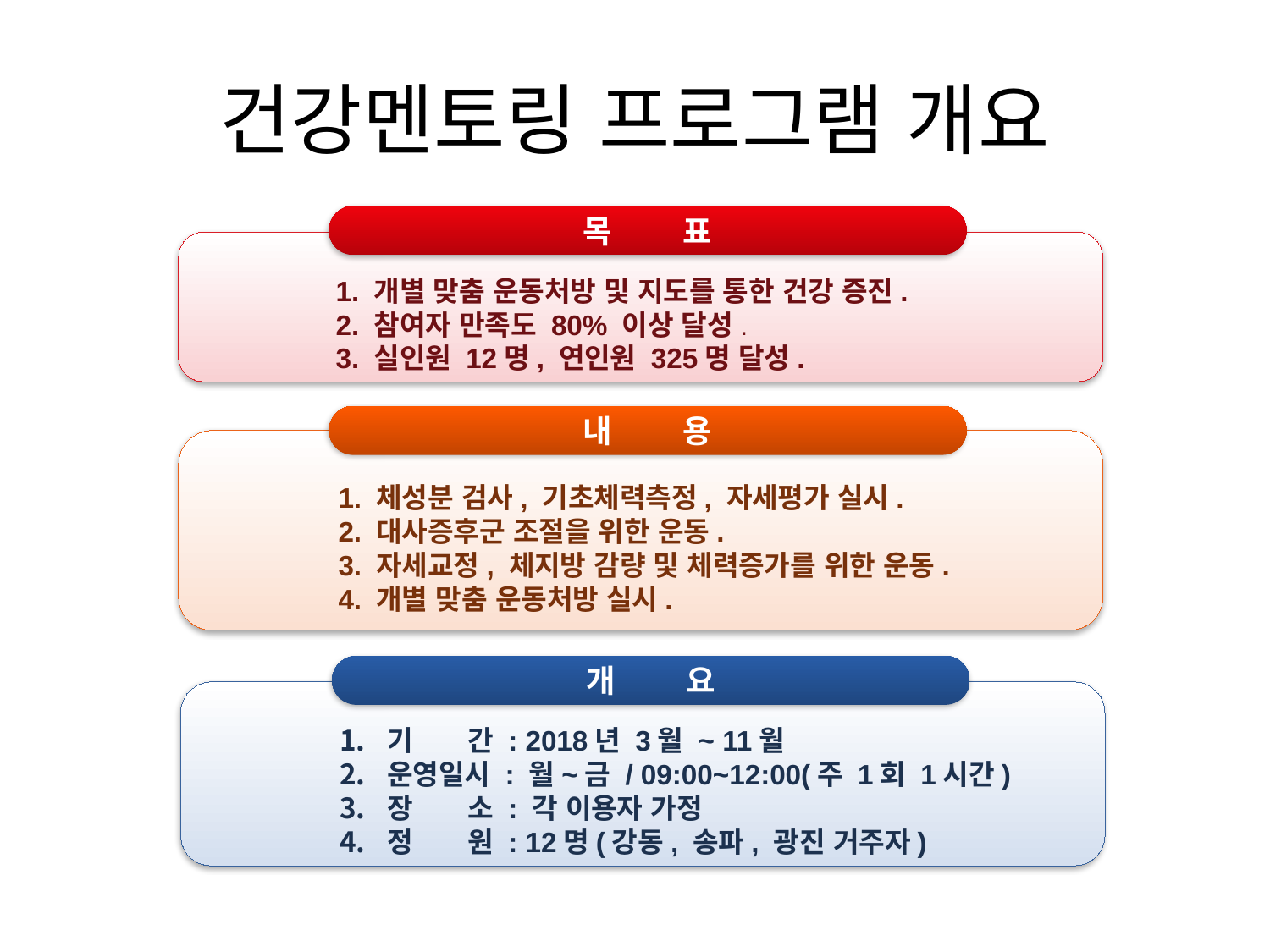

# 건강멘토링 프로그램 개요
목        표

1. 개별 맞춤 운동처방 및 지도를 통한 건강 증진.
2. 참여자 만족도 80% 이상 달성.
3. 실인원 12명, 연인원 325명 달성.
내        용

1. 체성분 검사, 기초체력측정, 자세평가 실시.
2. 대사증후군 조절을 위한 운동.
3. 자세교정, 체지방 감량 및 체력증가를 위한 운동.
4. 개별 맞춤 운동처방 실시.
개        요

기       간 : 2018년 3월 ~ 11월
운영일시 : 월~금 / 09:00~12:00(주 1회 1시간)
장       소 : 각 이용자 가정
정       원 : 12명(강동, 송파, 광진 거주자)
Designed by Guild Design Inc.